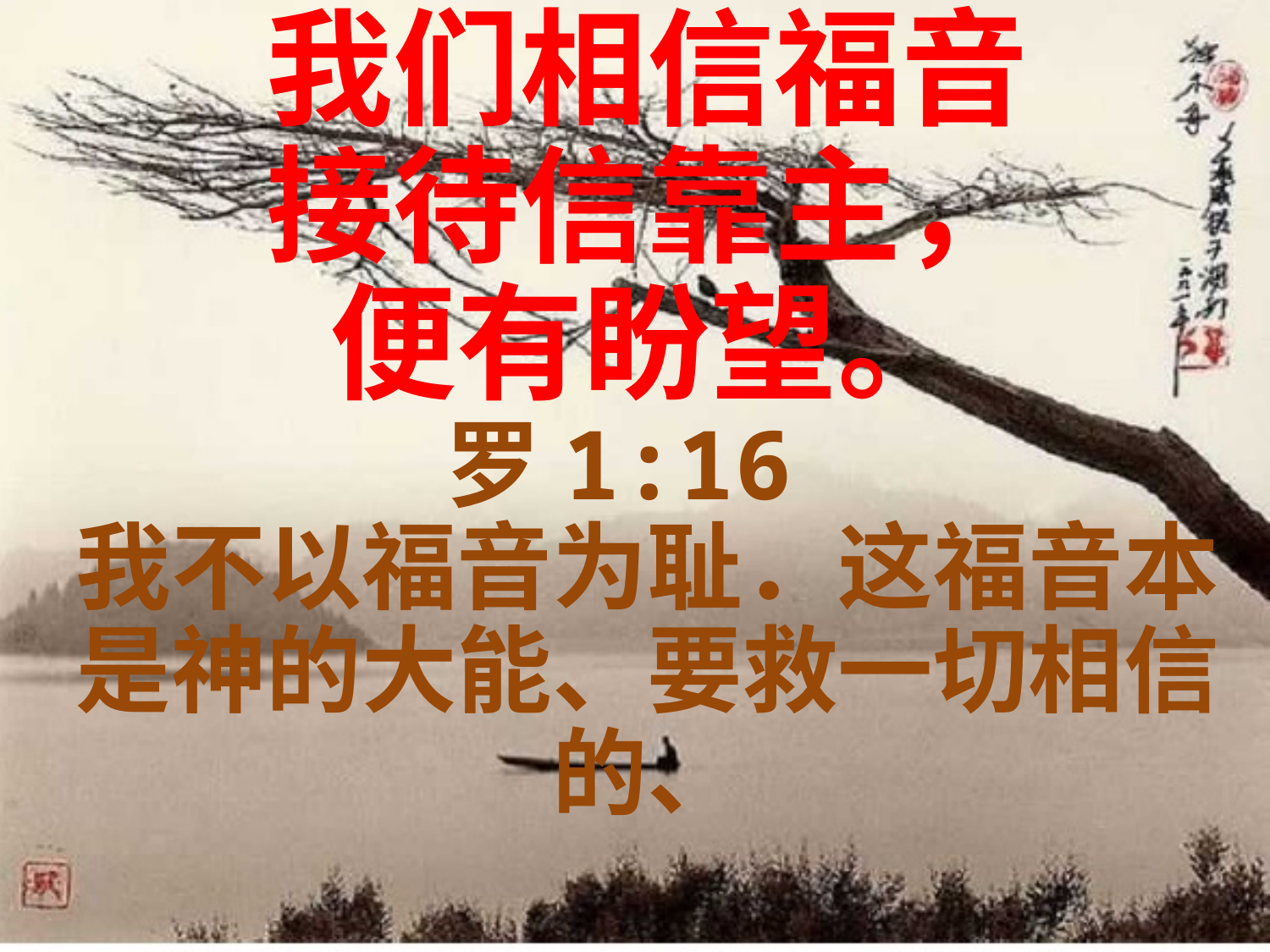

我们相信福音
接待信靠主，
便有盼望。
罗1:16
我不以福音为耻．这福音本是神的大能、要救一切相信的、